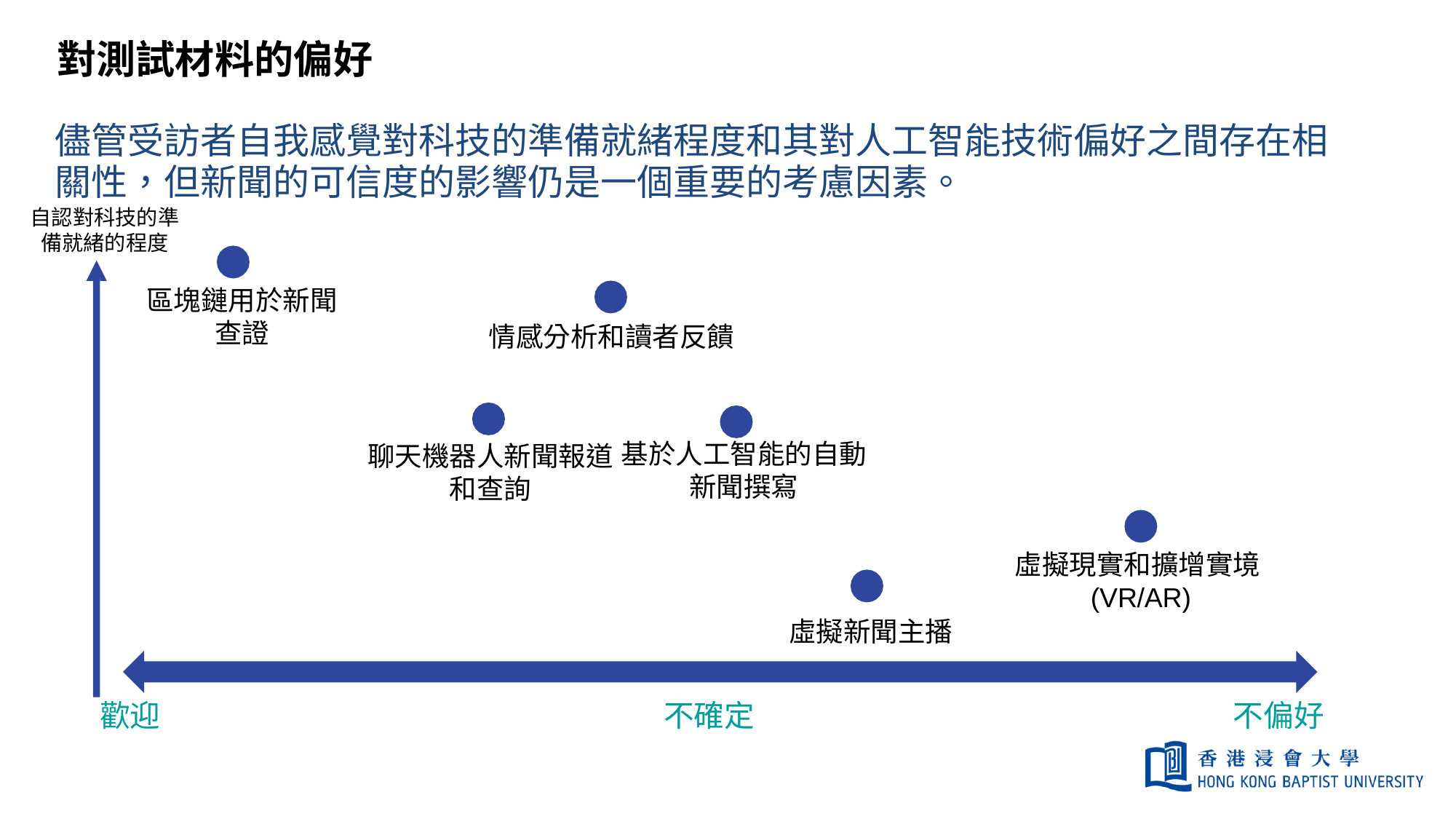

# 對測試材料的偏好
儘管受訪者自我感覺對科技的準備就緒程度和其對人工智能技術偏好之間存在相關性，但新聞的可信度的影響仍是一個重要的考慮因素。

自認對科技的準備就緒的程度

區塊鏈用於新聞查證
情感分析和讀者反饋

基於人工智能的自動新聞撰寫
聊天機器人新聞報道和查詢

虛擬現實和擴增實境(VR/AR)
      虛擬新聞主播

歡迎
不確定
不偏好